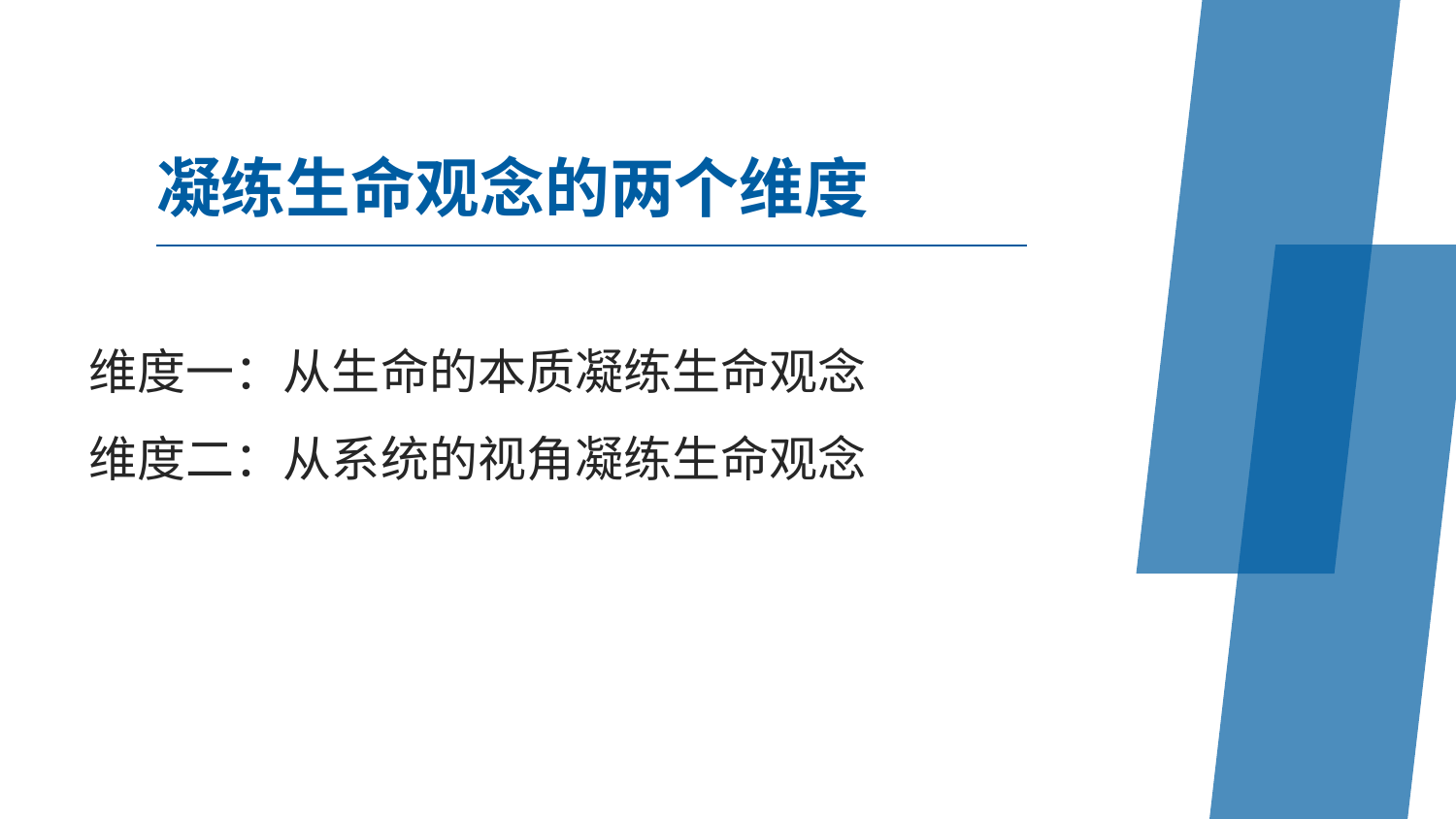

凝练生命观念的两个维度

维度一：从生命的本质凝练生命观念
维度二：从系统的视角凝练生命观念